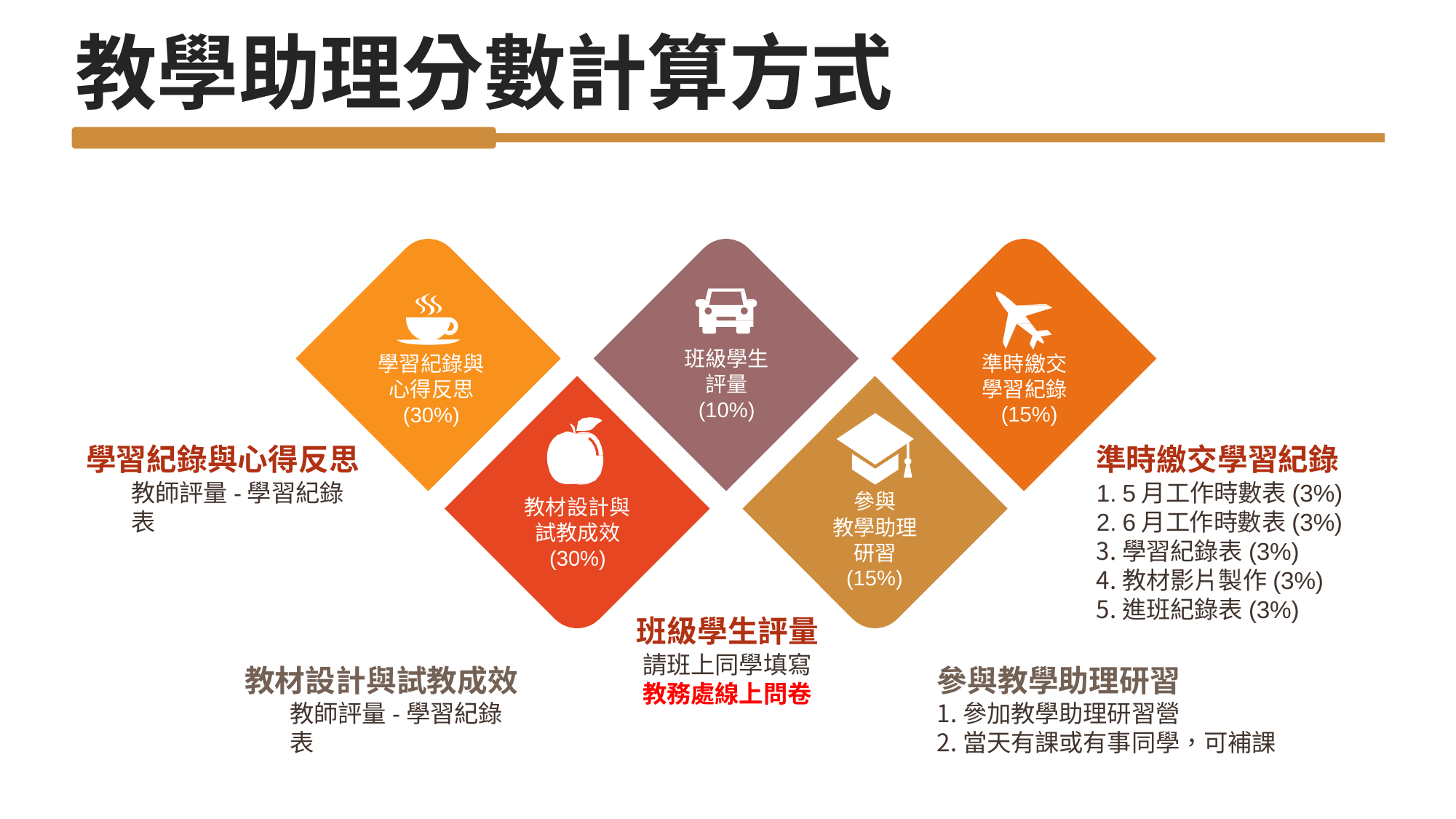

# 教學助理分數計算方式

班級學生 評量 (10%)
準時繳交 學習紀錄  (15%)
學習紀錄與 心得反思 (30%)

學習紀錄與心得反思
教師評量-學習紀錄表
準時繳交學習紀錄
5月工作時數表(3%)
6月工作時數表(3%)
學習紀錄表(3%)
教材影片製作(3%)
進班紀錄表(3%)
參與 教學助理
研習 (15%)
教材設計與 試教成效 (30%)
班級學生評量
請班上同學填寫
教務處線上問卷
教材設計與試教成效
教師評量-學習紀錄表
參與教學助理研習
參加教學助理研習營
當天有課或有事同學，可補課